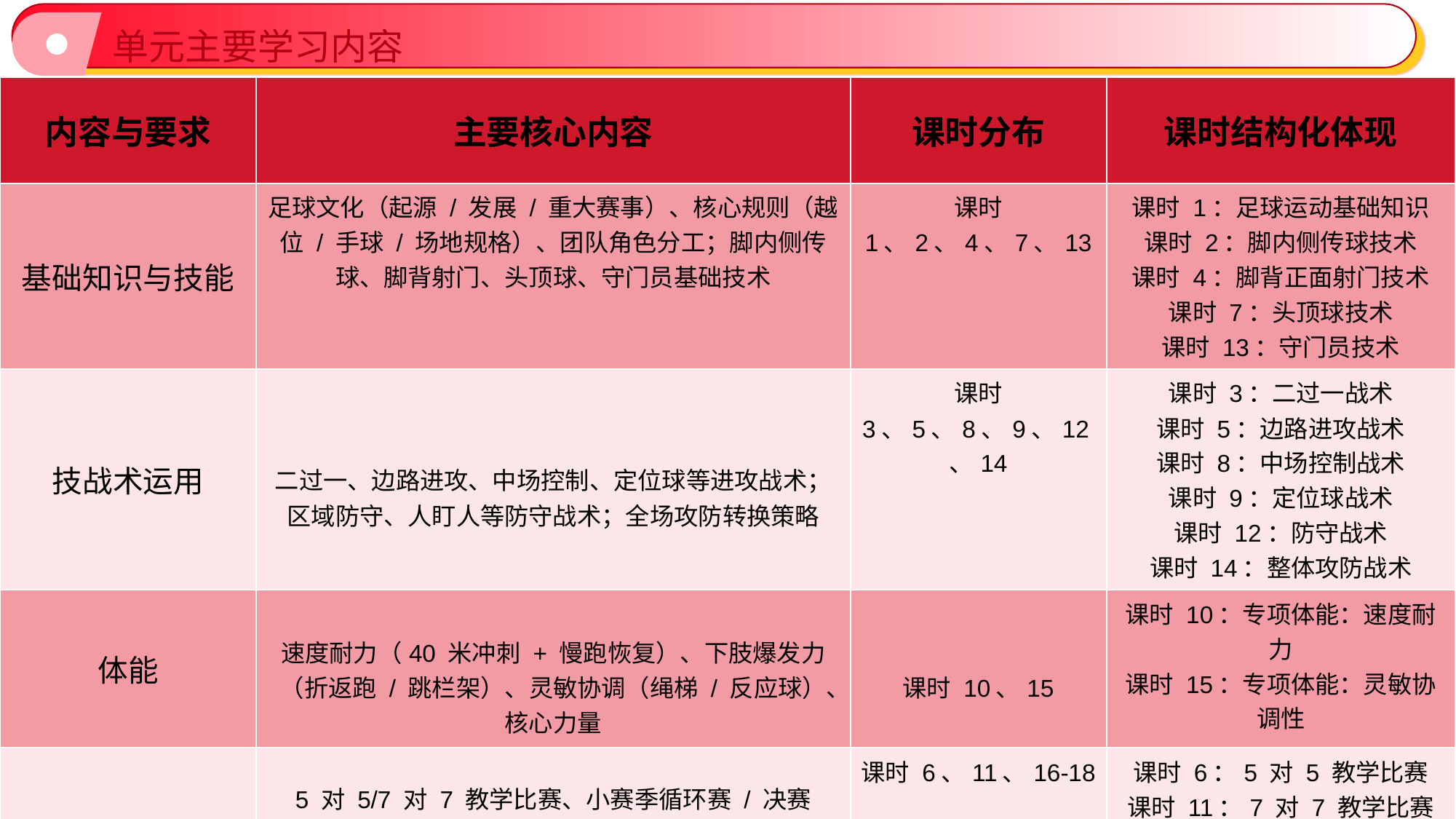

单元主要学习内容

| 内容与要求 | 主要核心内容 | 课时分布 | 课时结构化体现 |
| --- | --- | --- | --- |
| 基础知识与技能 | 足球文化（起源 / 发展 / 重大赛事）、核心规则（越位 / 手球 / 场地规格）、团队角色分工；脚内侧传球、脚背射门、头顶球、守门员基础技术 | 课时 1、2、4、7、13 | 课时 1：足球运动基础知识 课时 2：脚内侧传球技术 课时 4：脚背正面射门技术 课时 7：头顶球技术 课时 13：守门员技术 |
| 技战术运用 | 二过一、边路进攻、中场控制、定位球等进攻战术； 区域防守、人盯人等防守战术；全场攻防转换策略 | 课时 3、5、8、9、12、14 | 课时 3：二过一战术 课时 5：边路进攻战术 课时 8：中场控制战术 课时 9：定位球战术 课时 12：防守战术 课时 14：整体攻防战术 |
| 体能 | 速度耐力（40 米冲刺 + 慢跑恢复）、下肢爆发力（折返跑 / 跳栏架）、灵敏协调（绳梯 / 反应球）、核心力量 | 课时 10、15 | 课时 10：专项体能：速度耐力 课时 15：专项体能：灵敏协调性 |
| 展示或比赛 | 5 对 5/7 对 7 教学比赛、小赛季循环赛 / 决赛 | 课时 6、11、16-18 | 课时 6：5 对 5 教学比赛 课时 11：7 对 7 教学比赛 课时 16：小赛季第一轮 课时 17：小赛季第二轮 课时 18:小赛季决赛 |
| 规则与裁判方法 | 越位 / 犯规细节判定、定位球规则应用、裁判手势与判罚流程 | 渗透在“基础知识与基本技能、技战术应用、体能、展示或比赛”四个维度课时之中，不单独安排具体课时内容。 |  |
| 观赏与评价 | 高水平比赛技战术分析（如欧冠经典战例）、比赛视频复盘、自我 / 团队表现评价 |  |  |